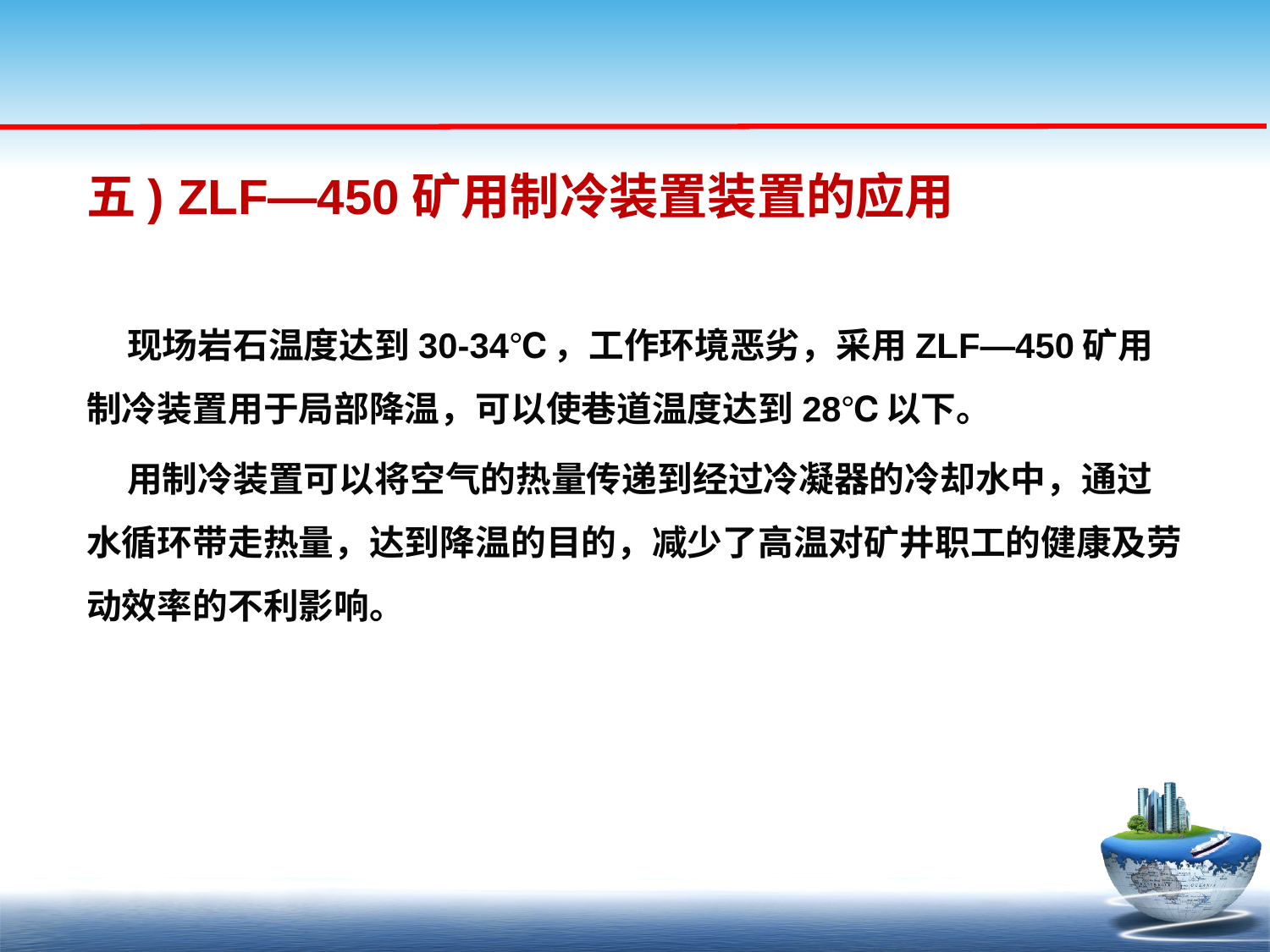

五) ZLF—450矿用制冷装置装置的应用

    现场岩石温度达到30-34℃，工作环境恶劣，采用ZLF—450矿用制冷装置用于局部降温，可以使巷道温度达到28℃以下。
    用制冷装置可以将空气的热量传递到经过冷凝器的冷却水中，通过水循环带走热量，达到降温的目的，减少了高温对矿井职工的健康及劳动效率的不利影响。